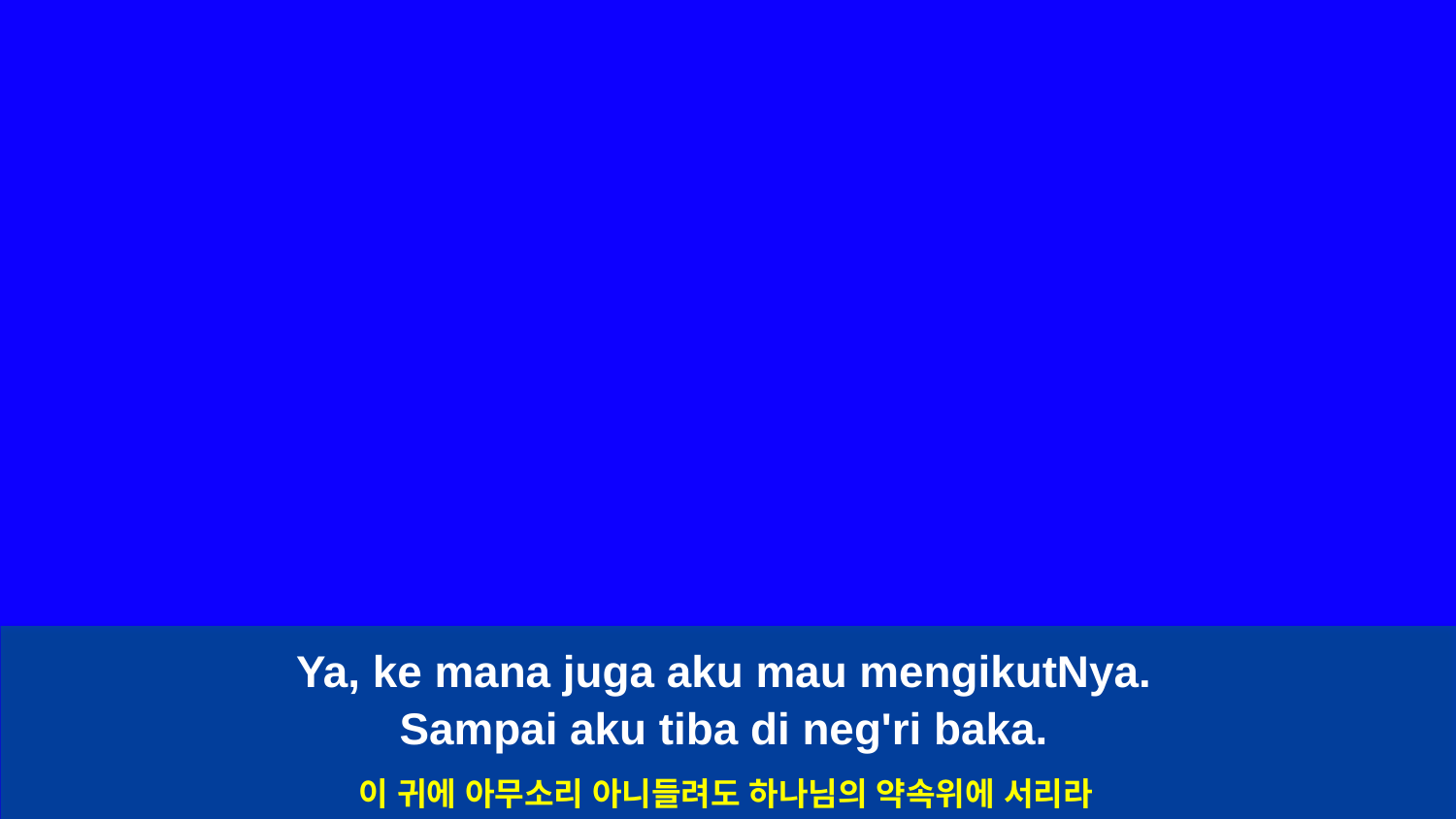

Ya, ke mana juga aku mau mengikutNya.
Sampai aku tiba di neg'ri baka.
이 귀에 아무소리 아니들려도 하나님의 약속위에 서리라